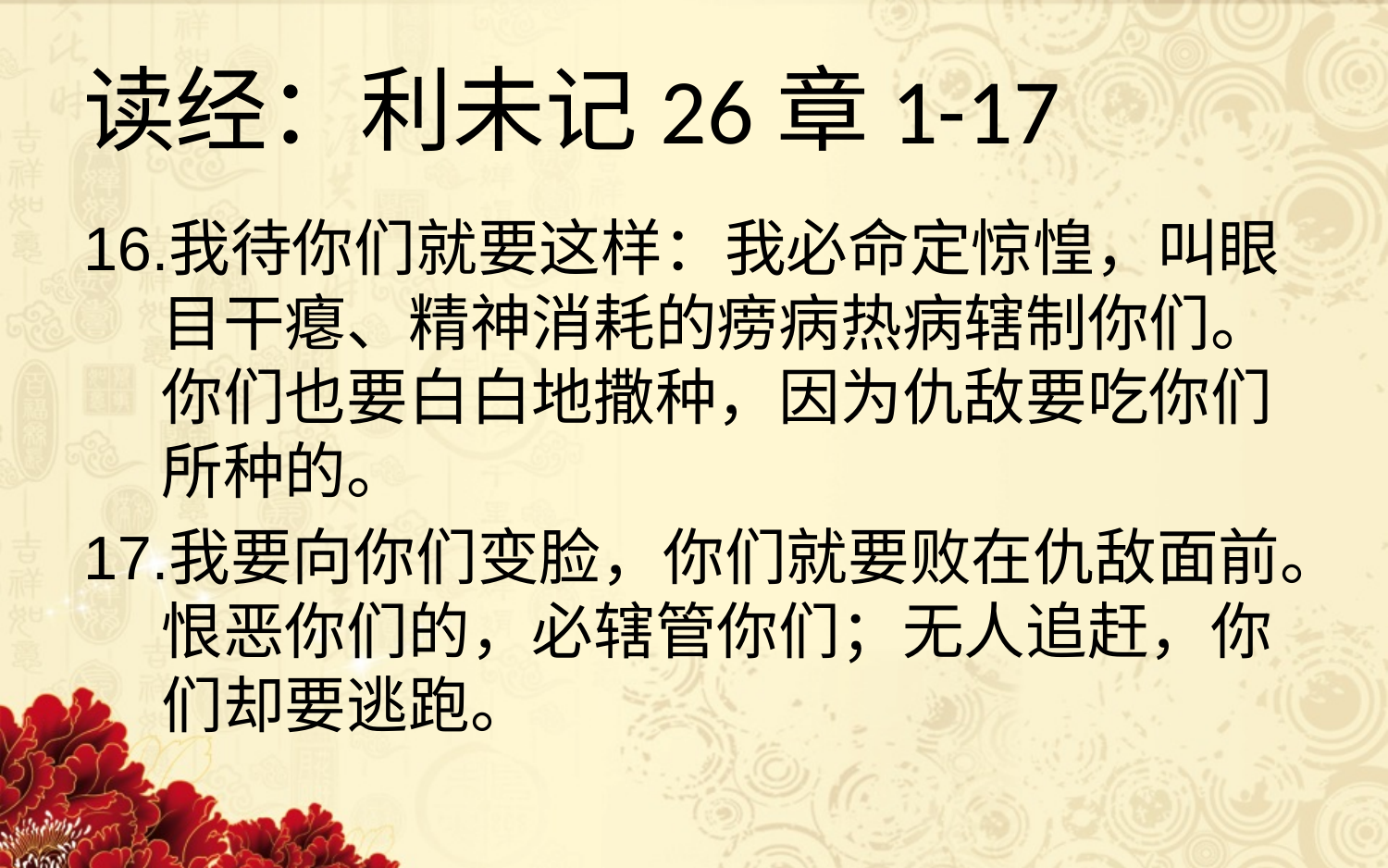

# 读经：利未记26章1-17
我待你们就要这样：我必命定惊惶，叫眼目干瘪、精神消耗的痨病热病辖制你们。你们也要白白地撒种，因为仇敌要吃你们所种的。
我要向你们变脸，你们就要败在仇敌面前。恨恶你们的，必辖管你们；无人追赶，你们却要逃跑。